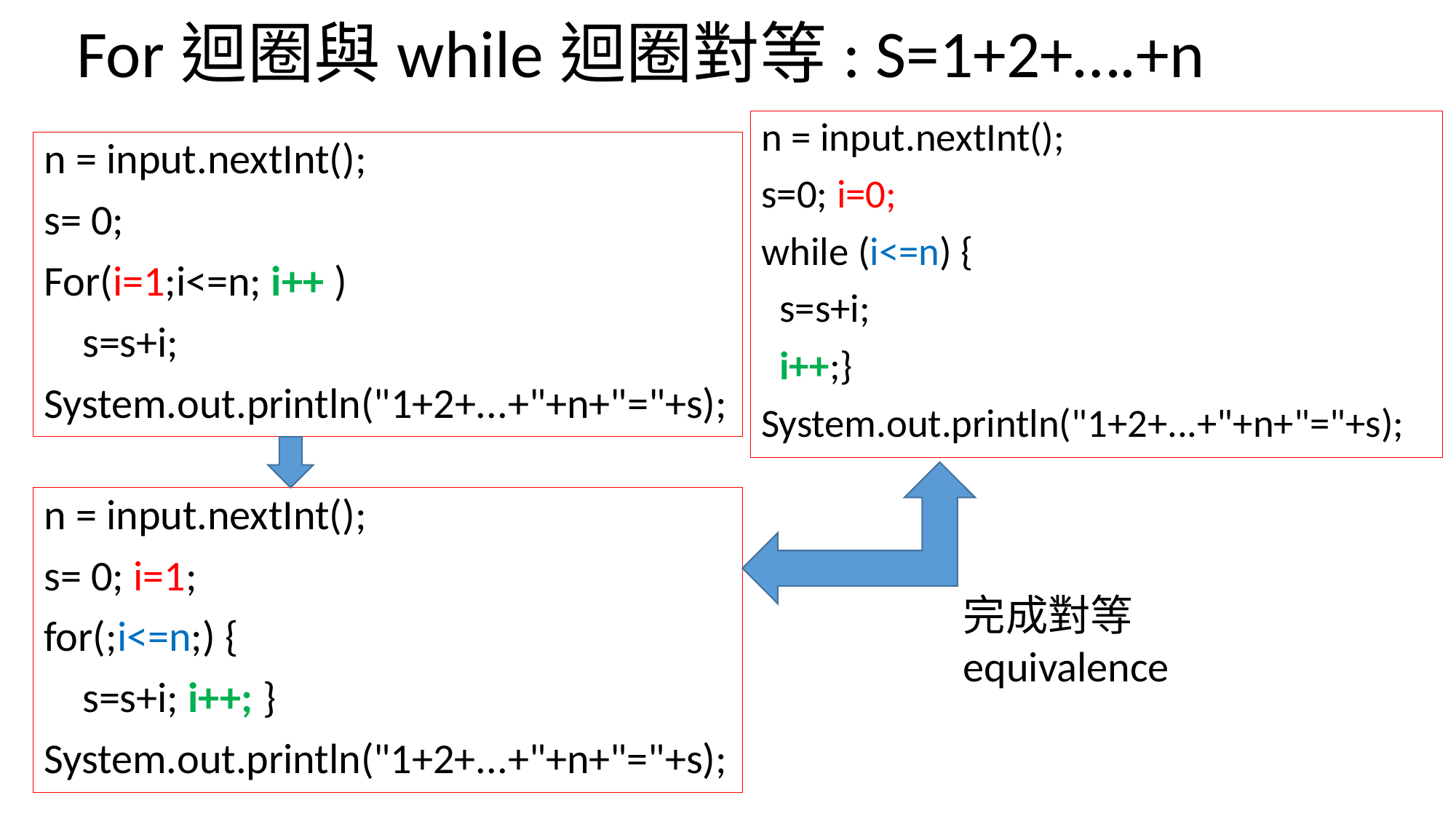

# For迴圈與while迴圈對等: S=1+2+….+n
n = input.nextInt();
s=0; i=0;
while (i<=n) {
  s=s+i;
  i++;}
System.out.println("1+2+...+"+n+"="+s);
n = input.nextInt();
s= 0;
For(i=1;i<=n; i++ )
    s=s+i;
System.out.println("1+2+...+"+n+"="+s);

n = input.nextInt();
s= 0; i=1;
for(;i<=n;) {
    s=s+i; i++; }
System.out.println("1+2+...+"+n+"="+s);
完成對等
equivalence